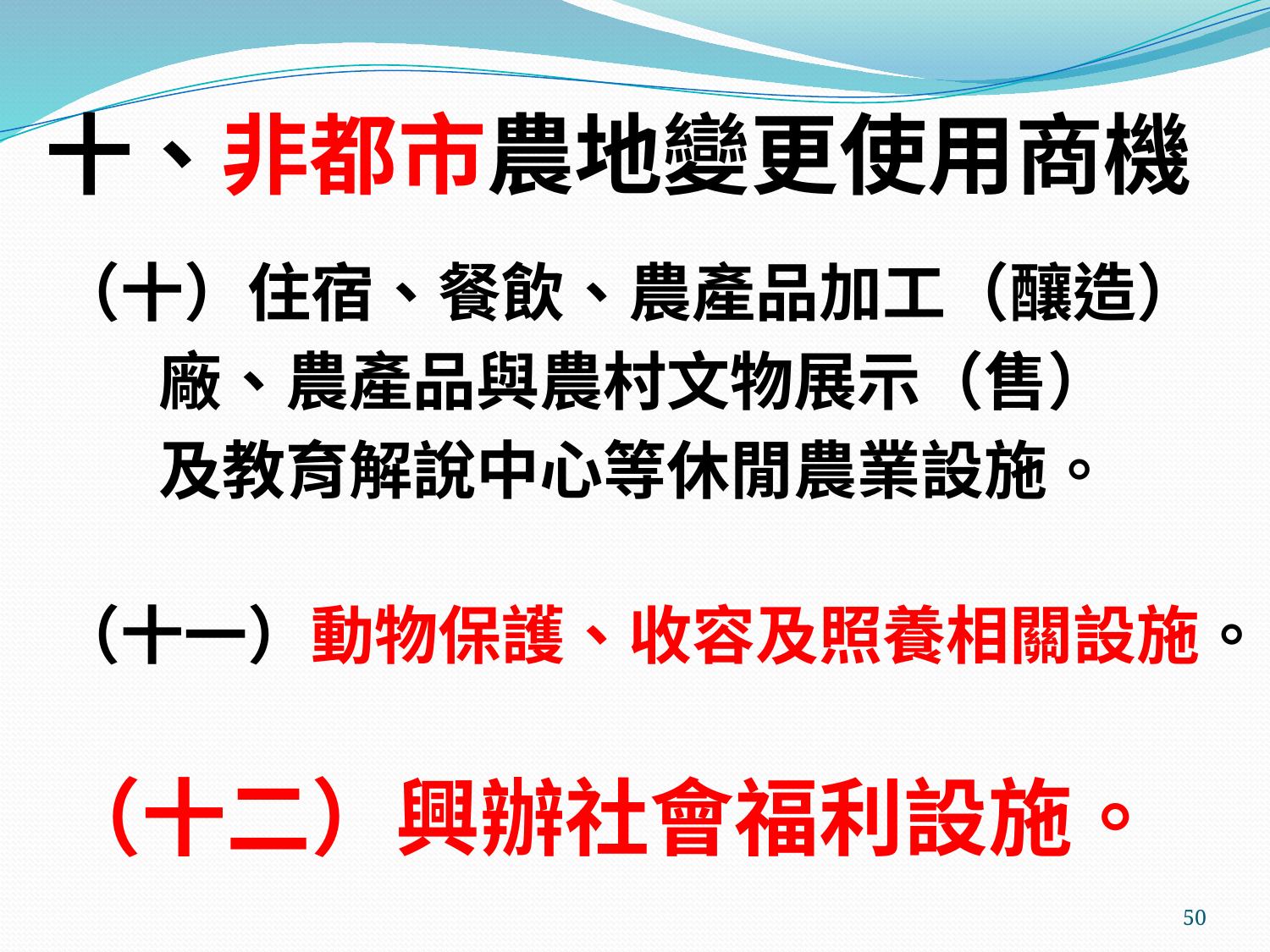

# 十、非都市農地變更使用商機
（十）住宿、餐飲、農產品加工（釀造）
      廠、農產品與農村文物展示（售）
      及教育解說中心等休閒農業設施。
（十一）動物保護、收容及照養相關設施。
（十二）興辦社會福利設施。
50